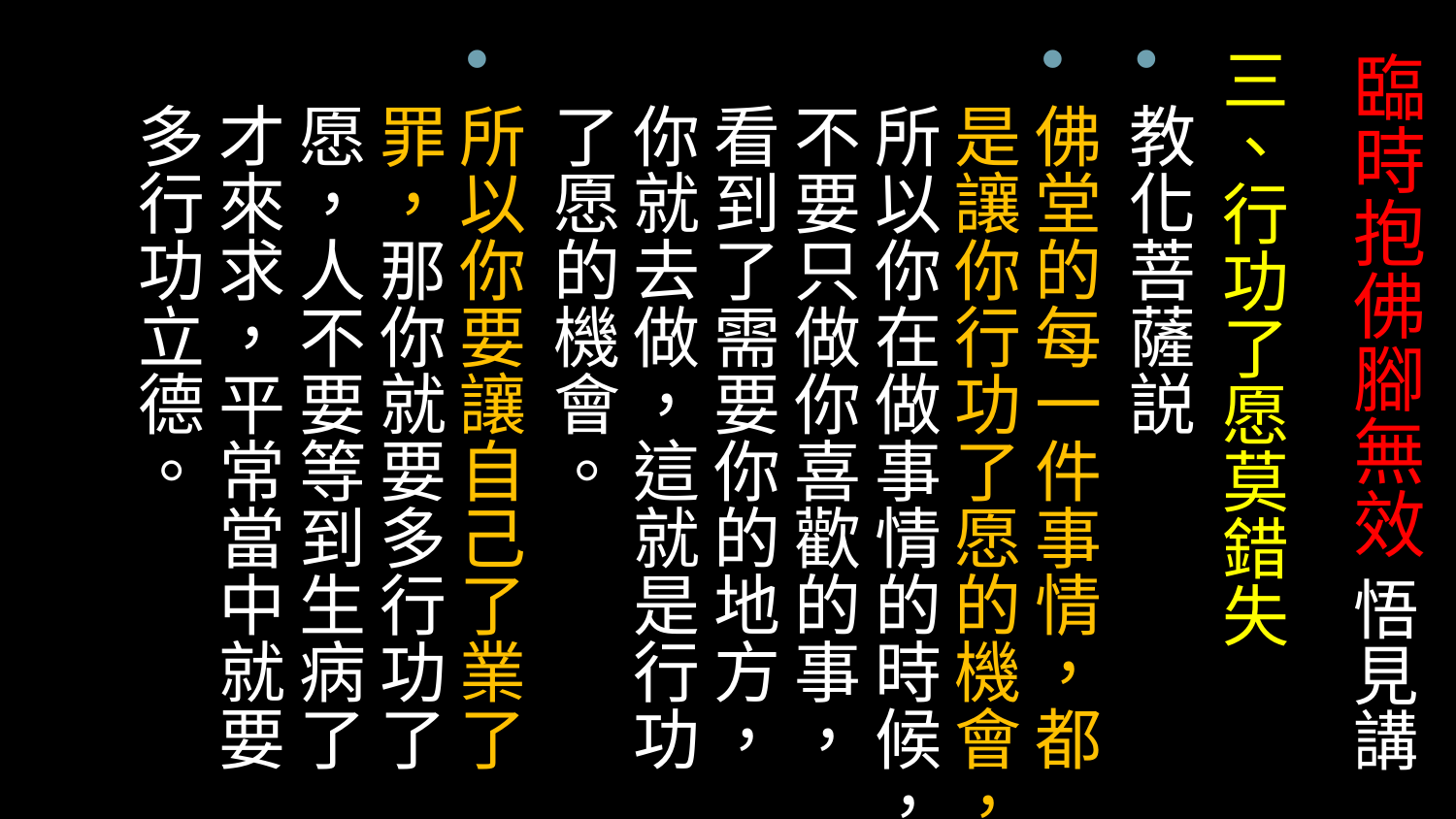

# 臨時抱佛腳無效 悟見講
三、行功了愿莫錯失
教化菩薩説
佛堂的每一件事情，都是讓你行功了愿的機會，所以你在做事情的時候，不要只做你喜歡的事，看到了需要你的地方，你就去做，這就是行功了愿的機會。
所以你要讓自己了業了罪，那你就要多行功了愿，人不要等到生病了才來求，平常當中就要多行功立德。